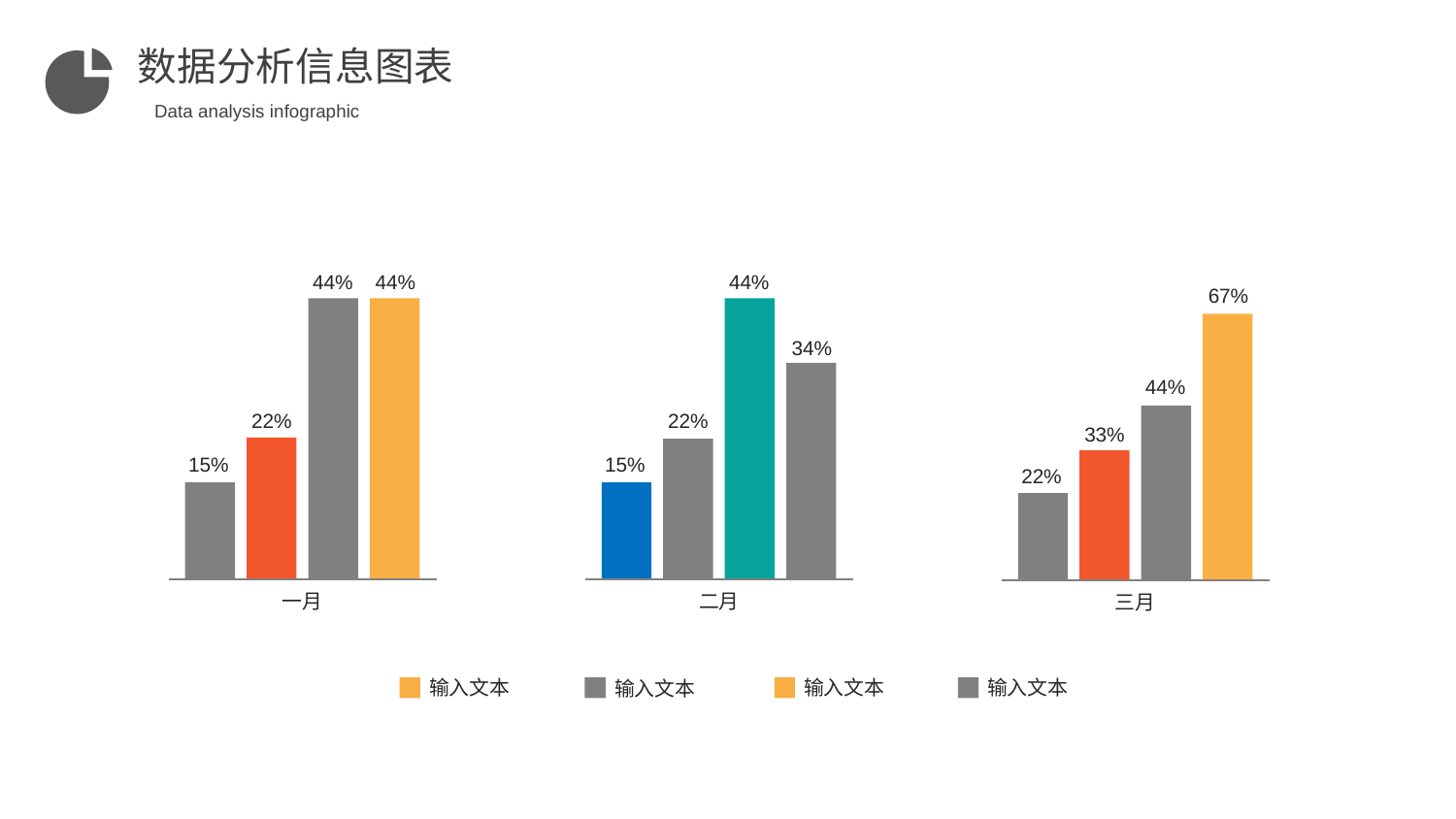

数据分析信息图表

Data analysis infographic
44%
44%

22%

15%

一月
44%

34%

22%

15%

二月
67%

44%

33%

22%

三月
输入文本

输入文本

输入文本

输入文本